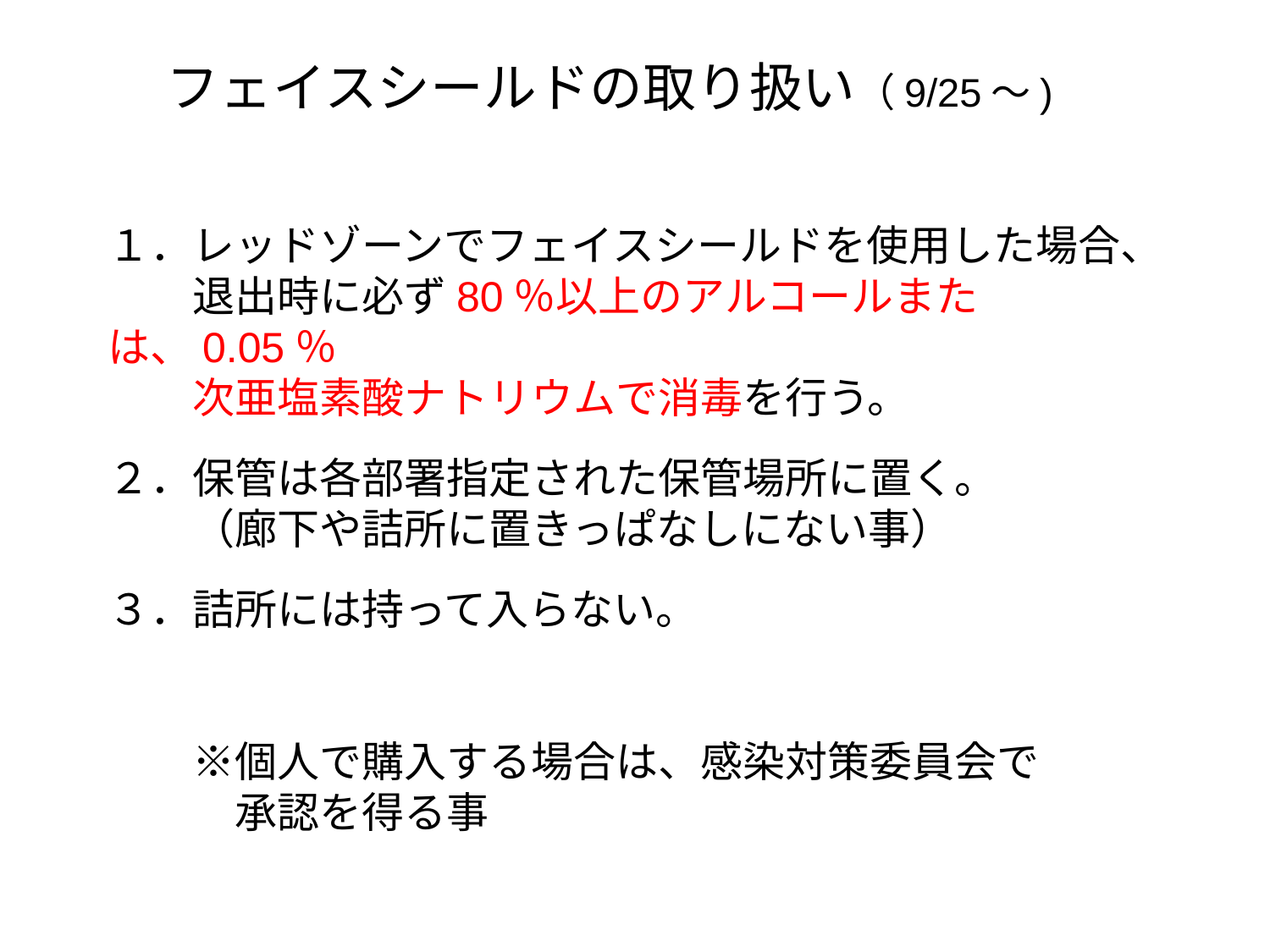

フェイスシールドの取り扱い（9/25～)
１．レッドゾーンでフェイスシールドを使用した場合、
　　退出時に必ず80％以上のアルコールまたは、0.05％
　　次亜塩素酸ナトリウムで消毒を行う。

２．保管は各部署指定された保管場所に置く。
　　（廊下や詰所に置きっぱなしにない事）

３．詰所には持って入らない。

　　※個人で購入する場合は、感染対策委員会で
　　　承認を得る事